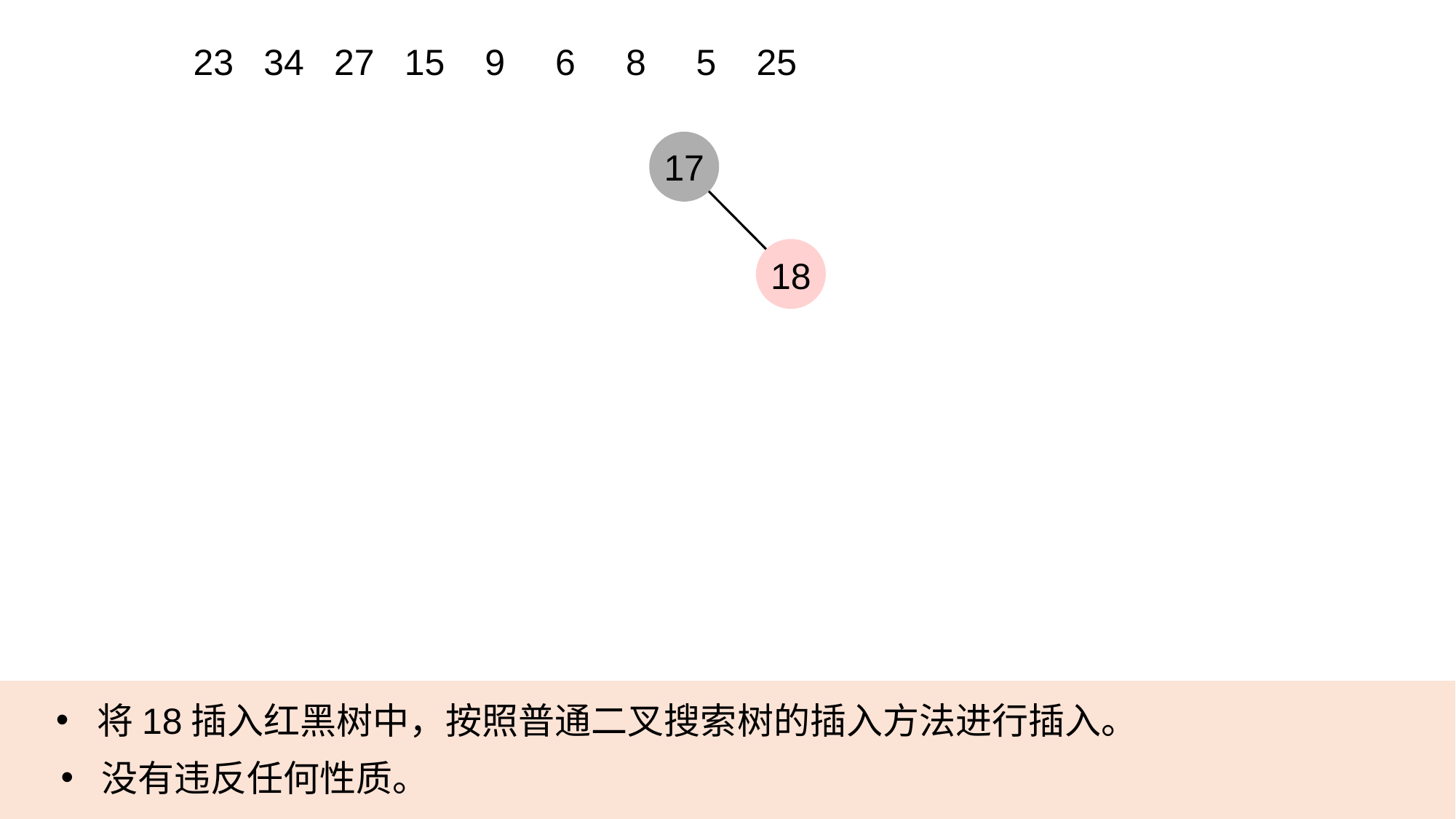

23
34
27
15
9
6
8
5
25

17

18

将18插入红黑树中，按照普通二叉搜索树的插入方法进行插入。
没有违反任何性质。